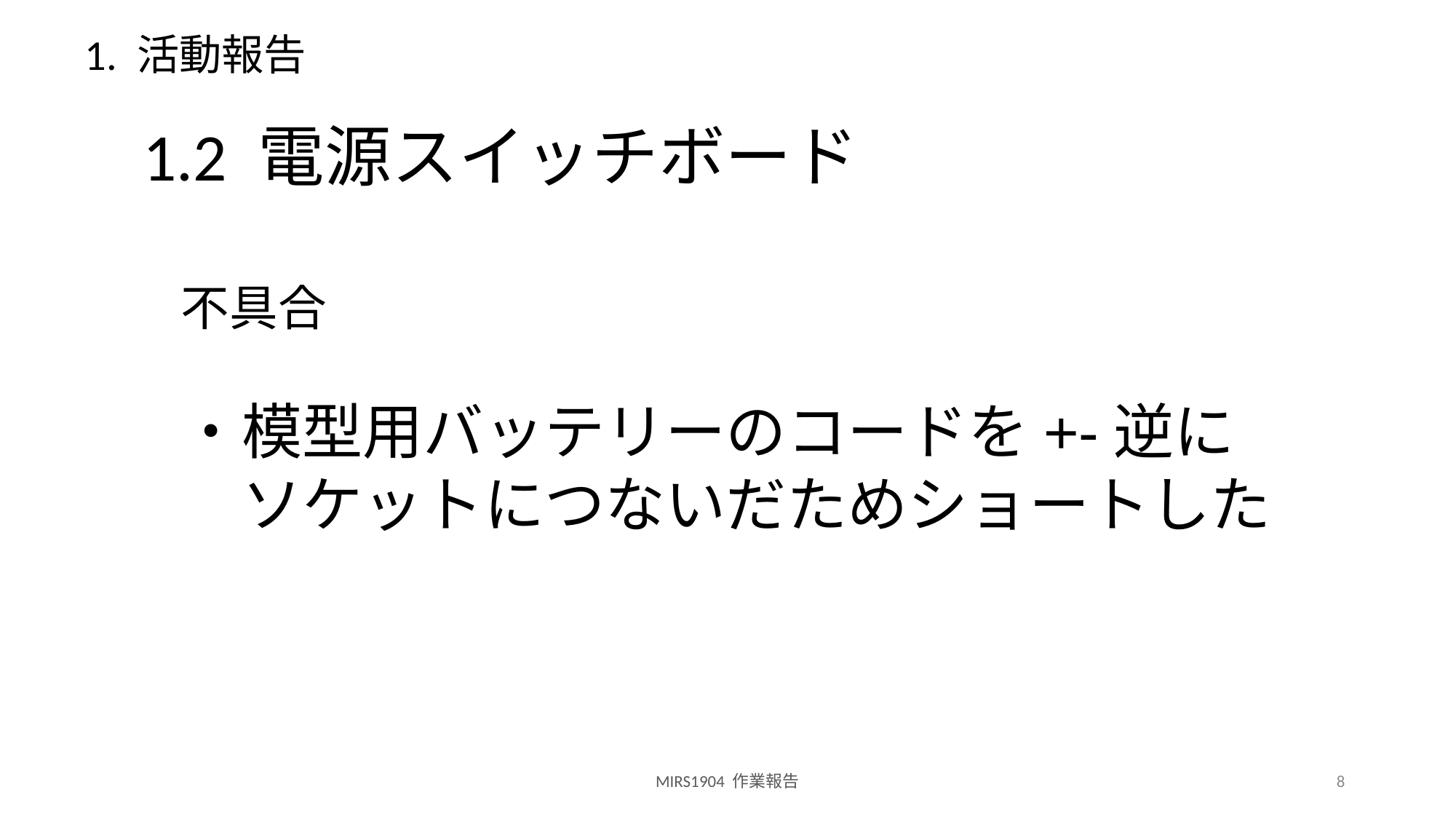

# 1. 活動報告
1.2 電源スイッチボード
不具合

・模型用バッテリーのコードを+-逆に
　ソケットにつないだためショートした
MIRS1904 作業報告
8